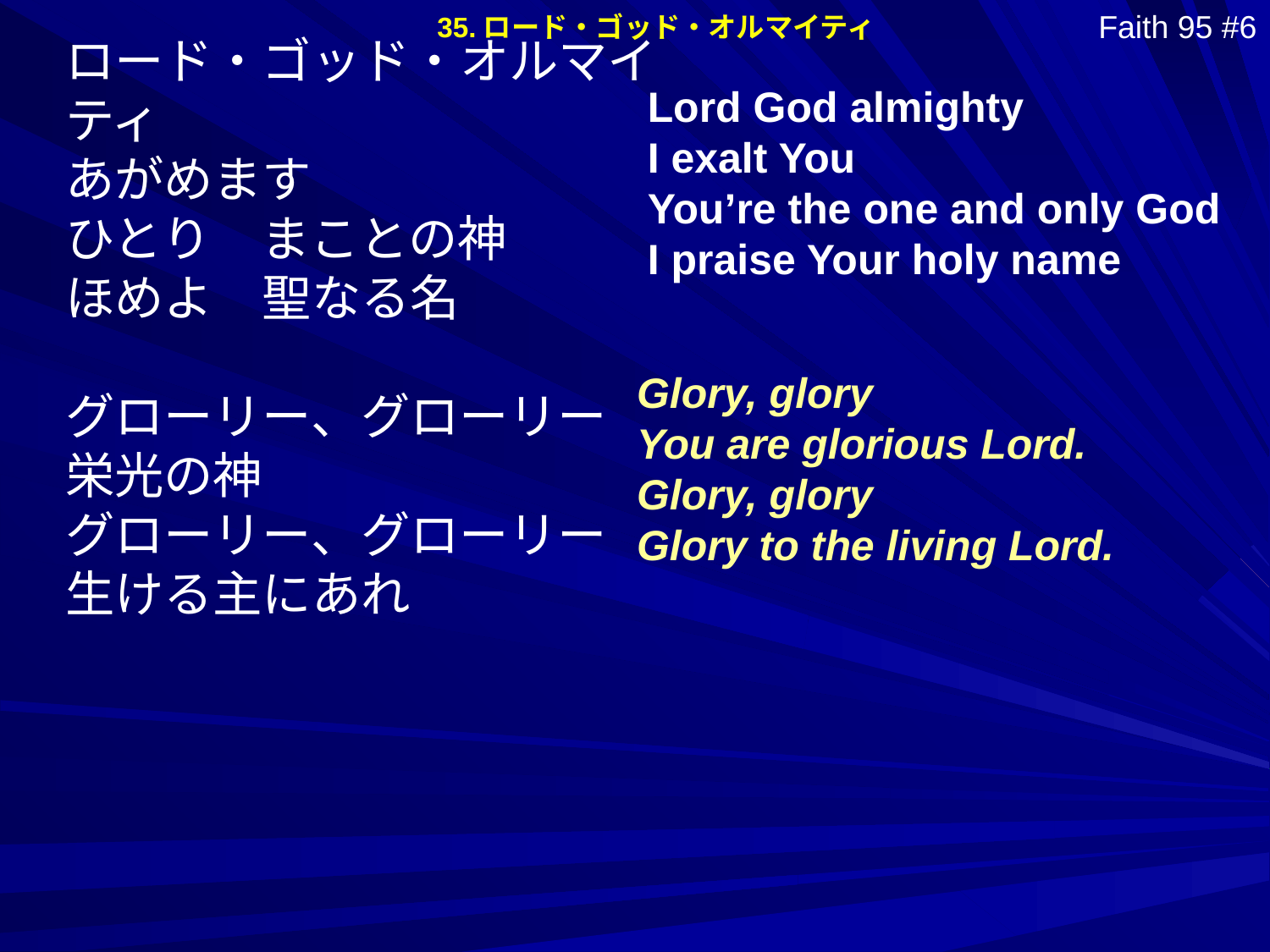

35.ロード・ゴッド・オルマイティ
Faith 95 #6
ロード・ゴッド・オルマイティ
あがめます
ひとり　まことの神
ほめよ　聖なる名

グローリー、グローリー
栄光の神
グローリー、グローリー
生ける主にあれ
Lord God almighty
I exalt You
You’re the one and only God
I praise Your holy name
Glory, glory
You are glorious Lord.
Glory, glory
Glory to the living Lord.